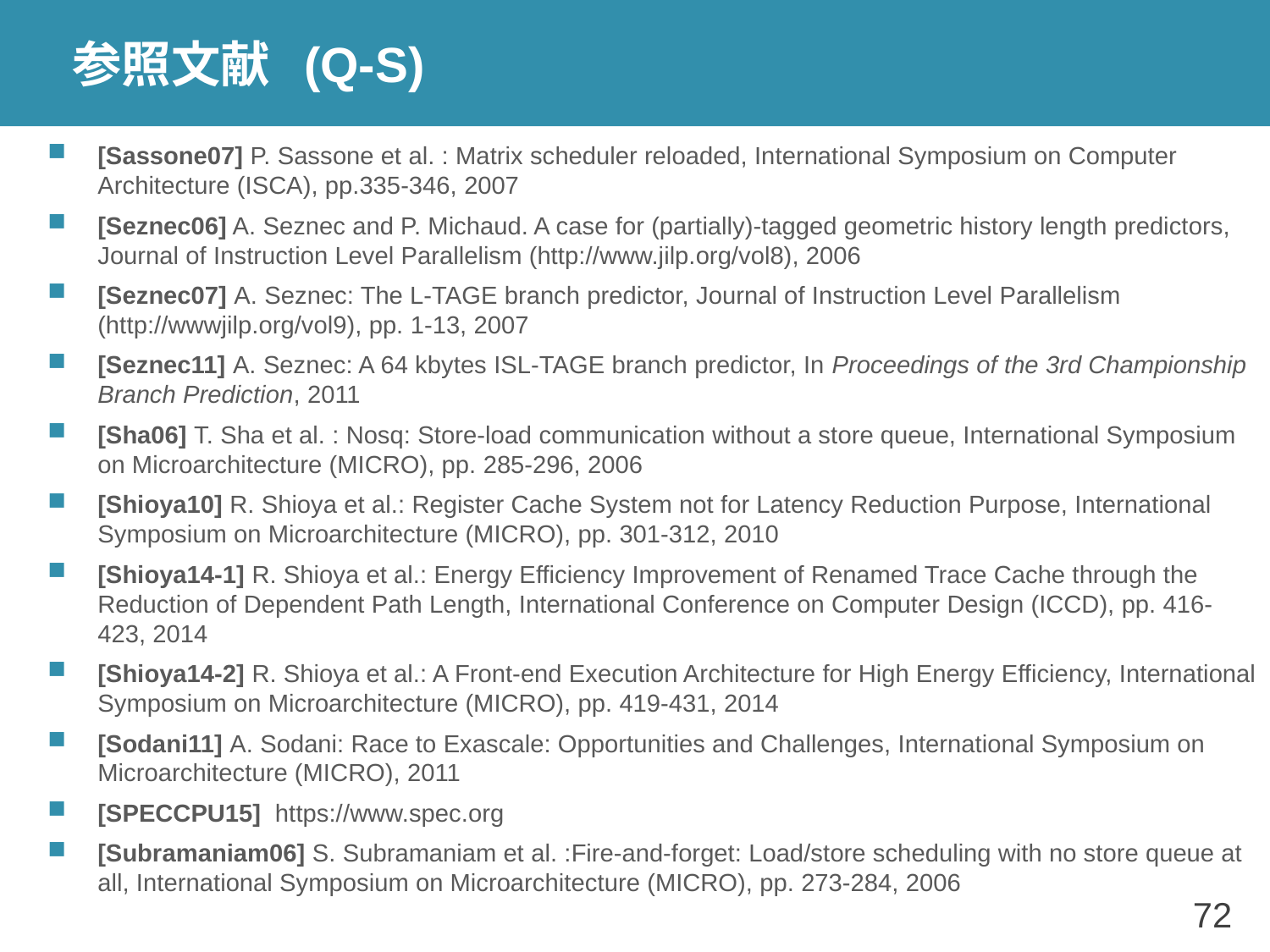

# 参照文献  (Q-S)
[Sassone07] P. Sassone et al. : Matrix scheduler reloaded, International Symposium on Computer Architecture (ISCA), pp.335-346, 2007
[Seznec06] A. Seznec and P. Michaud. A case for (partially)-tagged geometric history length predictors, Journal of Instruction Level Parallelism (http://www.jilp.org/vol8), 2006
[Seznec07] A. Seznec: The L-TAGE branch predictor, Journal of Instruction Level Parallelism (http://wwwjilp.org/vol9), pp. 1-13, 2007
[Seznec11] A. Seznec: A 64 kbytes ISL-TAGE branch predictor, In Proceedings of the 3rd Championship Branch Prediction, 2011
[Sha06] T. Sha et al. : Nosq: Store-load communication without a store queue, International Symposium on Microarchitecture (MICRO), pp. 285-296, 2006
[Shioya10] R. Shioya et al.: Register Cache System not for Latency Reduction Purpose, International Symposium on Microarchitecture (MICRO), pp. 301-312, 2010
[Shioya14-1] R. Shioya et al.: Energy Efficiency Improvement of Renamed Trace Cache through the Reduction of Dependent Path Length, International Conference on Computer Design (ICCD), pp. 416-423, 2014
[Shioya14-2] R. Shioya et al.: A Front-end Execution Architecture for High Energy Efficiency, International Symposium on Microarchitecture (MICRO), pp. 419-431, 2014
[Sodani11] A. Sodani: Race to Exascale: Opportunities and Challenges, International Symposium on Microarchitecture (MICRO), 2011
[SPECCPU15]  https://www.spec.org
[Subramaniam06] S. Subramaniam et al. :Fire-and-forget: Load/store scheduling with no store queue at all, International Symposium on Microarchitecture (MICRO), pp. 273-284, 2006